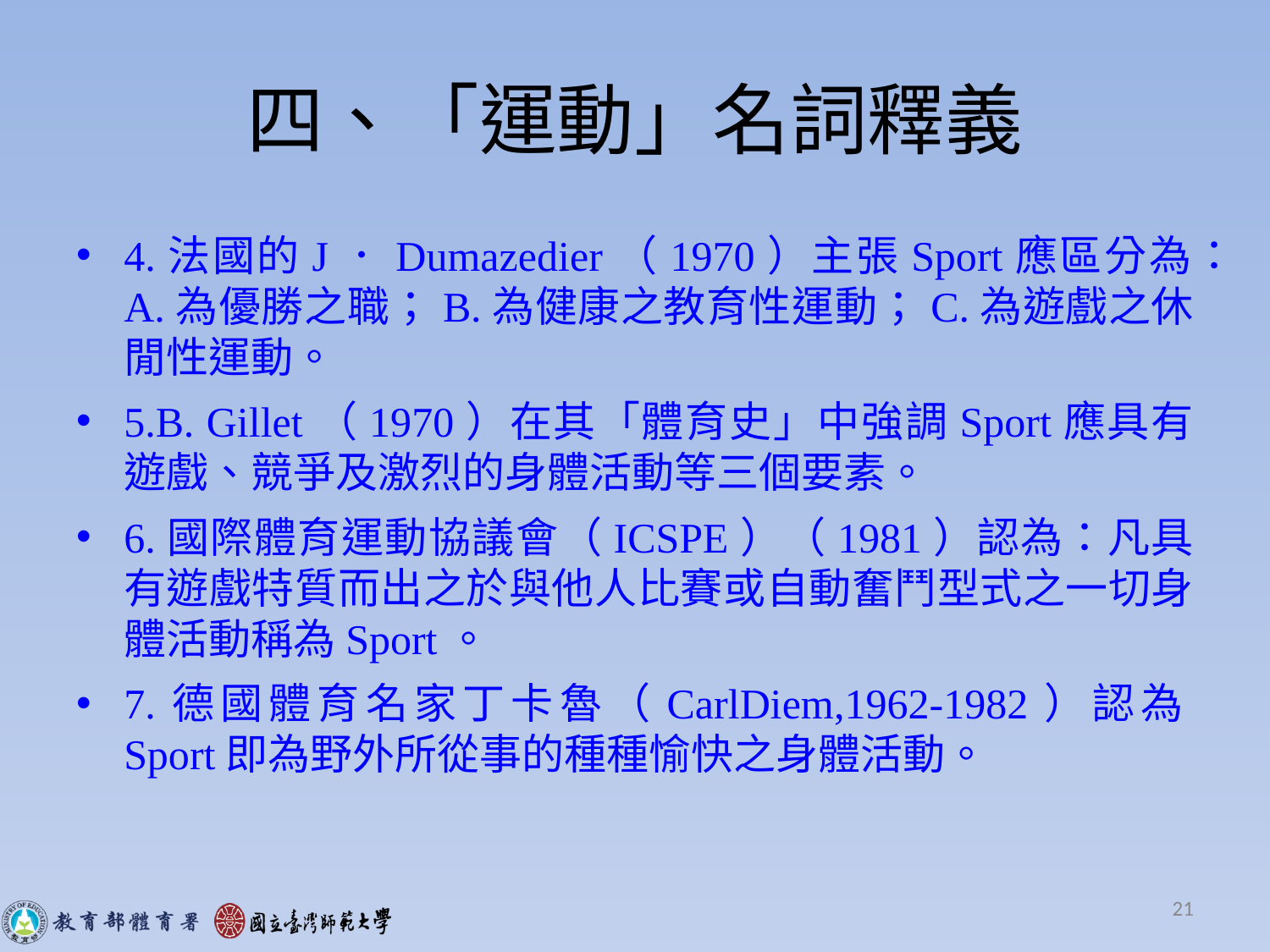

# 四、「運動」名詞釋義
4.法國的J．Dumazedier（1970）主張Sport應區分為：A.為優勝之職；B.為健康之教育性運動；C.為遊戲之休閒性運動。
5.B. Gillet（1970）在其「體育史」中強調Sport應具有遊戲、競爭及激烈的身體活動等三個要素。
6.國際體育運動協議會（ICSPE）（1981）認為：凡具有遊戲特質而出之於與他人比賽或自動奮鬥型式之一切身體活動稱為Sport。
7.德國體育名家丁卡魯（CarlDiem,1962-1982）認為Sport即為野外所從事的種種愉快之身體活動。

21